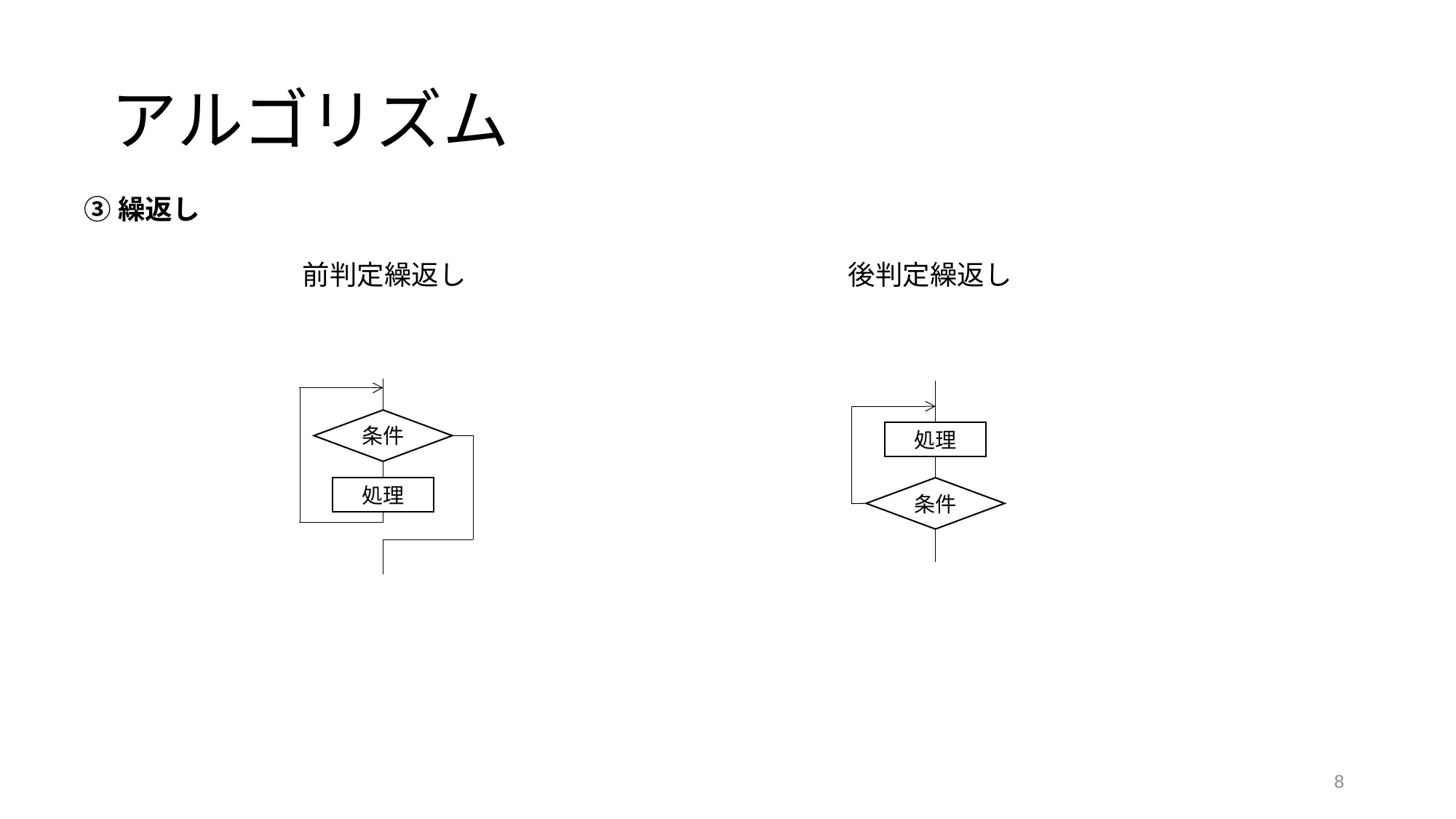

# アルゴリズム
③繰返し

		前判定繰返し				後判定繰返し

条件
処理
処理
条件

8